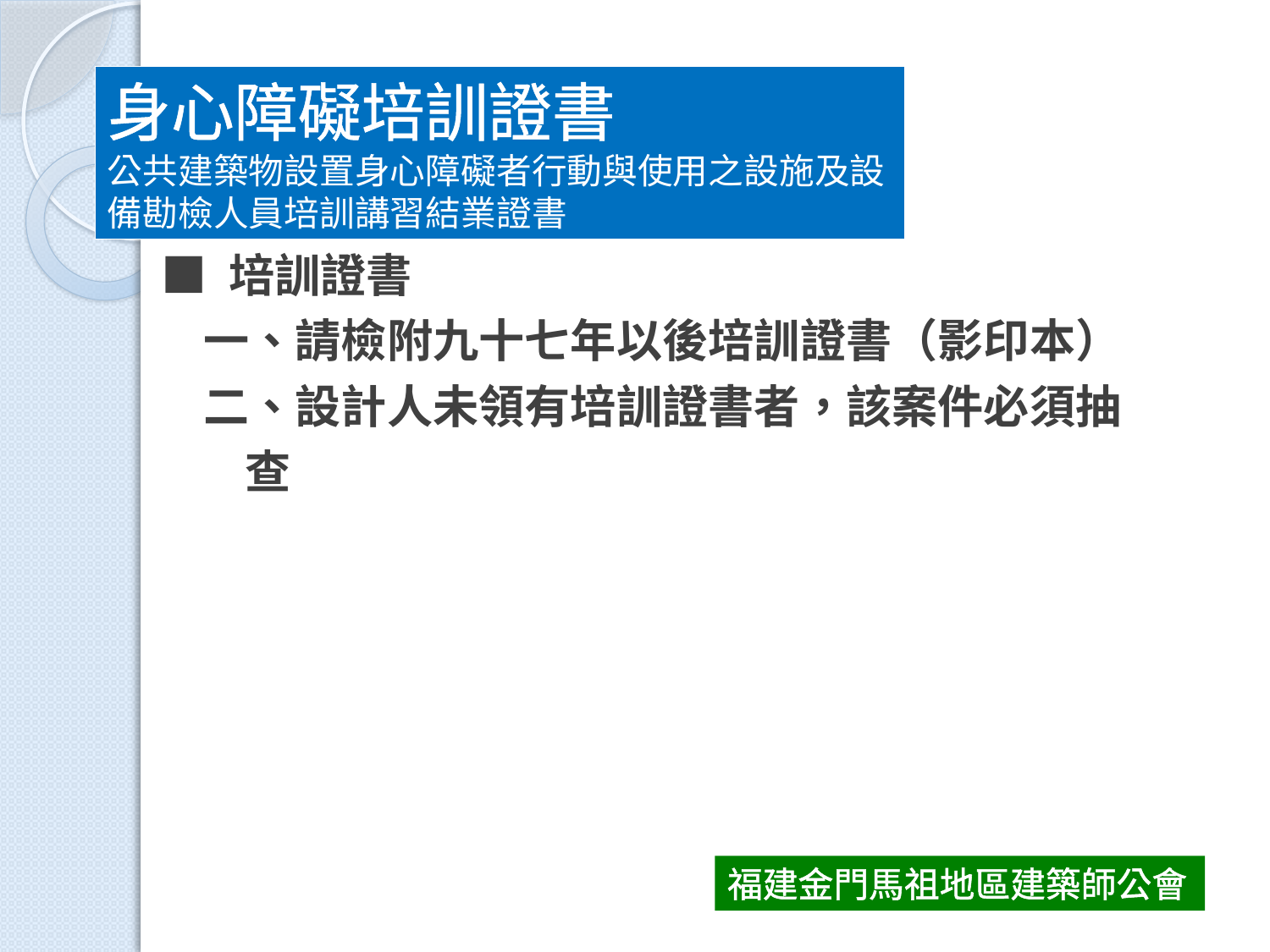

身心障礙培訓證書
公共建築物設置身心障礙者行動與使用之設施及設備勘檢人員培訓講習結業證書
■ 培訓證書
   一、請檢附九十七年以後培訓證書（影印本）
   二、設計人未領有培訓證書者，該案件必須抽
       查
福建金門馬祖地區建築師公會